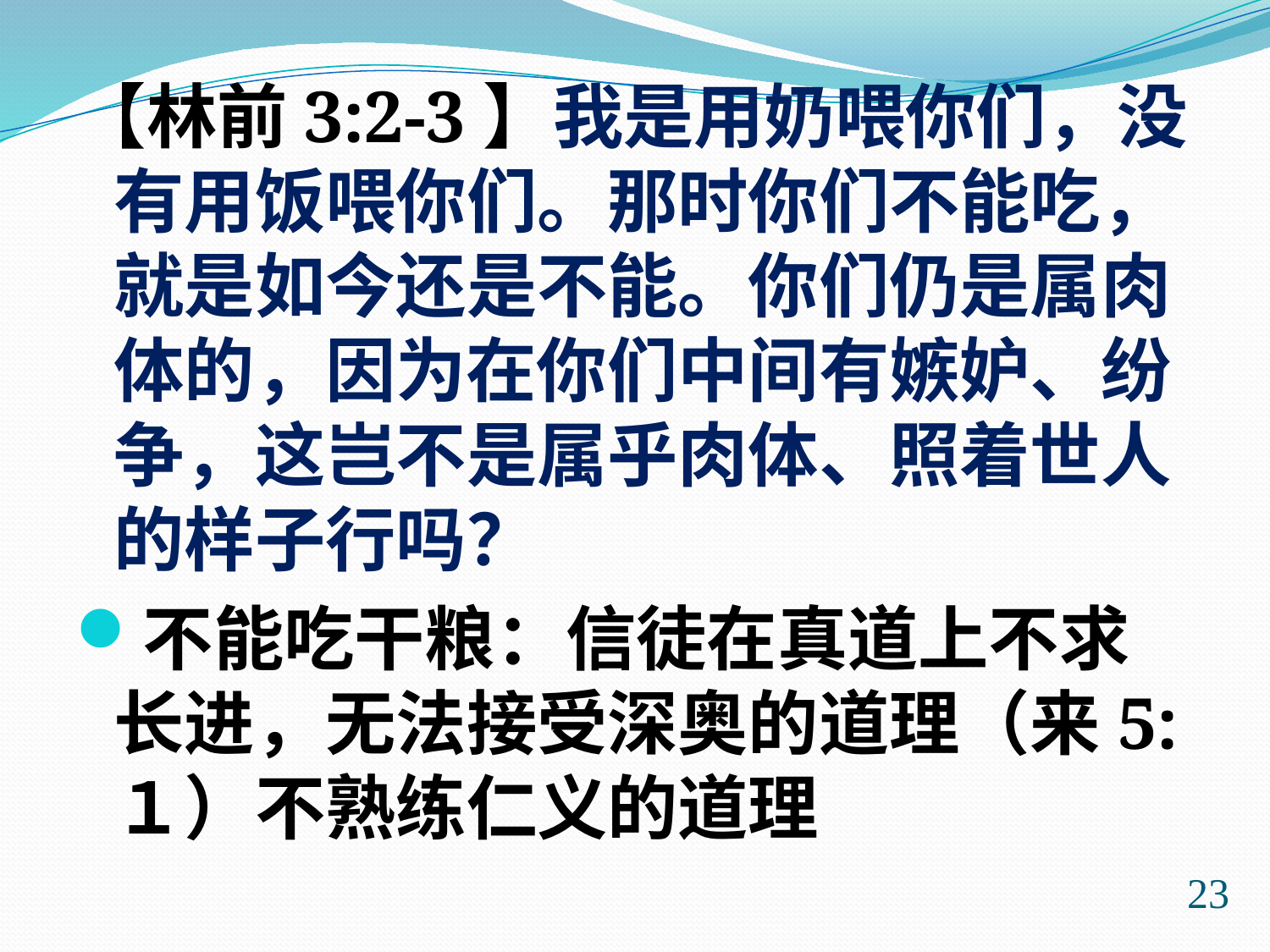

【林前3:2-3】我是用奶喂你们，没有用饭喂你们。那时你们不能吃，就是如今还是不能。你们仍是属肉体的，因为在你们中间有嫉妒、纷争，这岂不是属乎肉体、照着世人的样子行吗？
不能吃干粮：信徒在真道上不求长进，无法接受深奥的道理（来5:１）不熟练仁义的道理
23